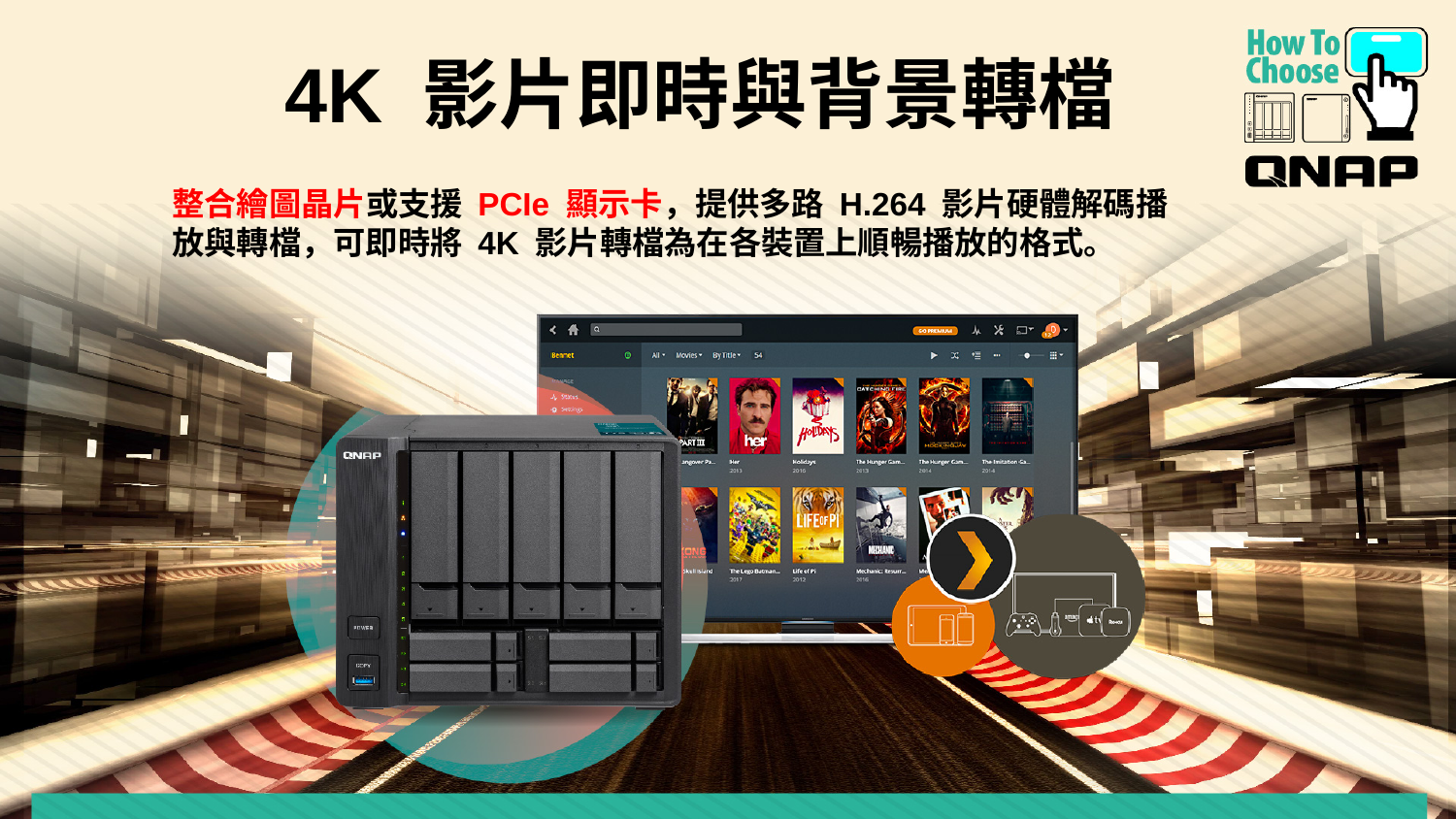

4K 影片即時與背景轉檔
整合繪圖晶片或支援 PCIe 顯示卡，提供多路 H.264 影片硬體解碼播放與轉檔，可即時將 4K 影片轉檔為在各裝置上順暢播放的格式。